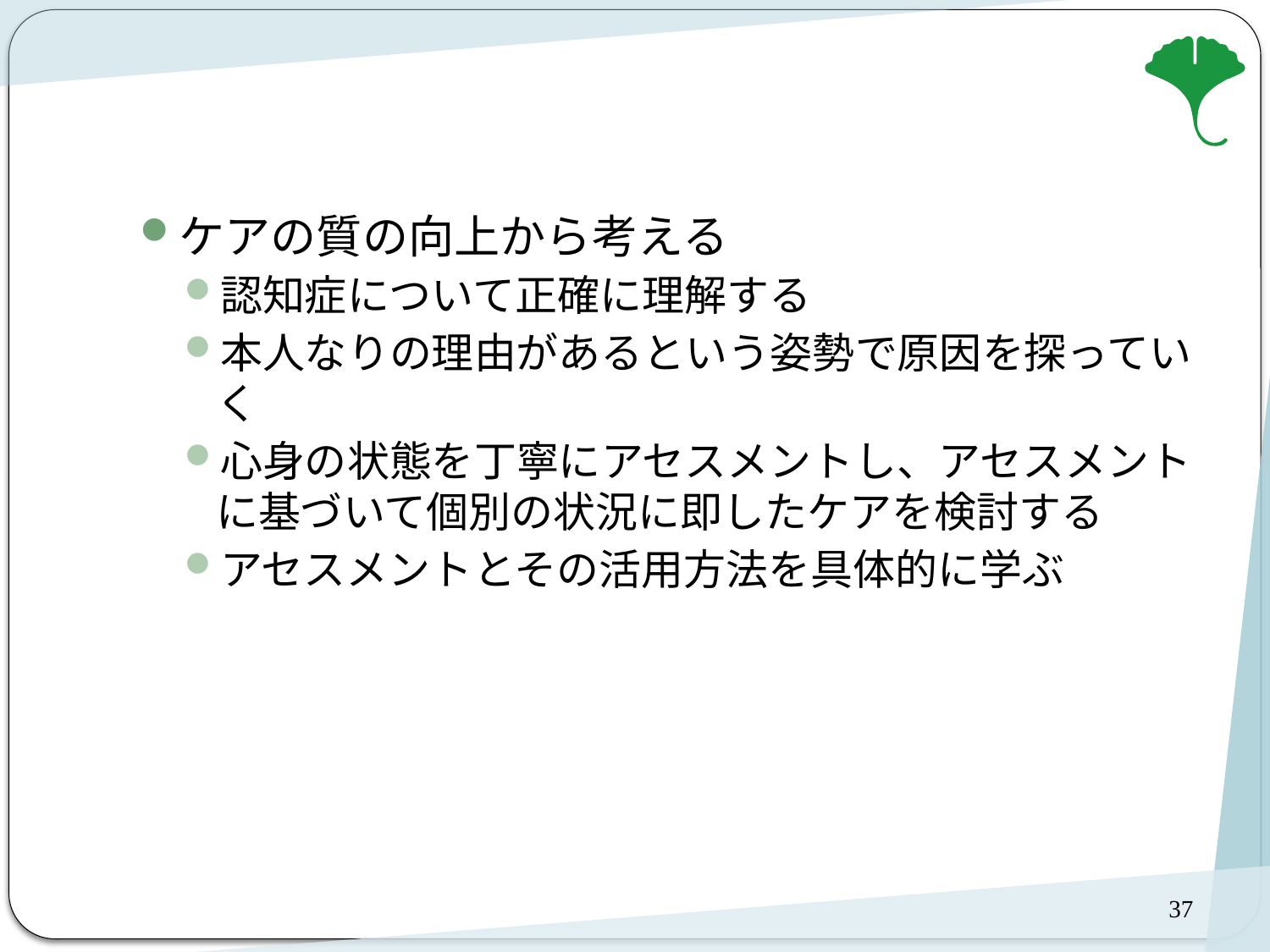

#
ケアの質の向上から考える
認知症について正確に理解する
本人なりの理由があるという姿勢で原因を探っていく
心身の状態を丁寧にアセスメントし、アセスメントに基づいて個別の状況に即したケアを検討する
アセスメントとその活用方法を具体的に学ぶ
37